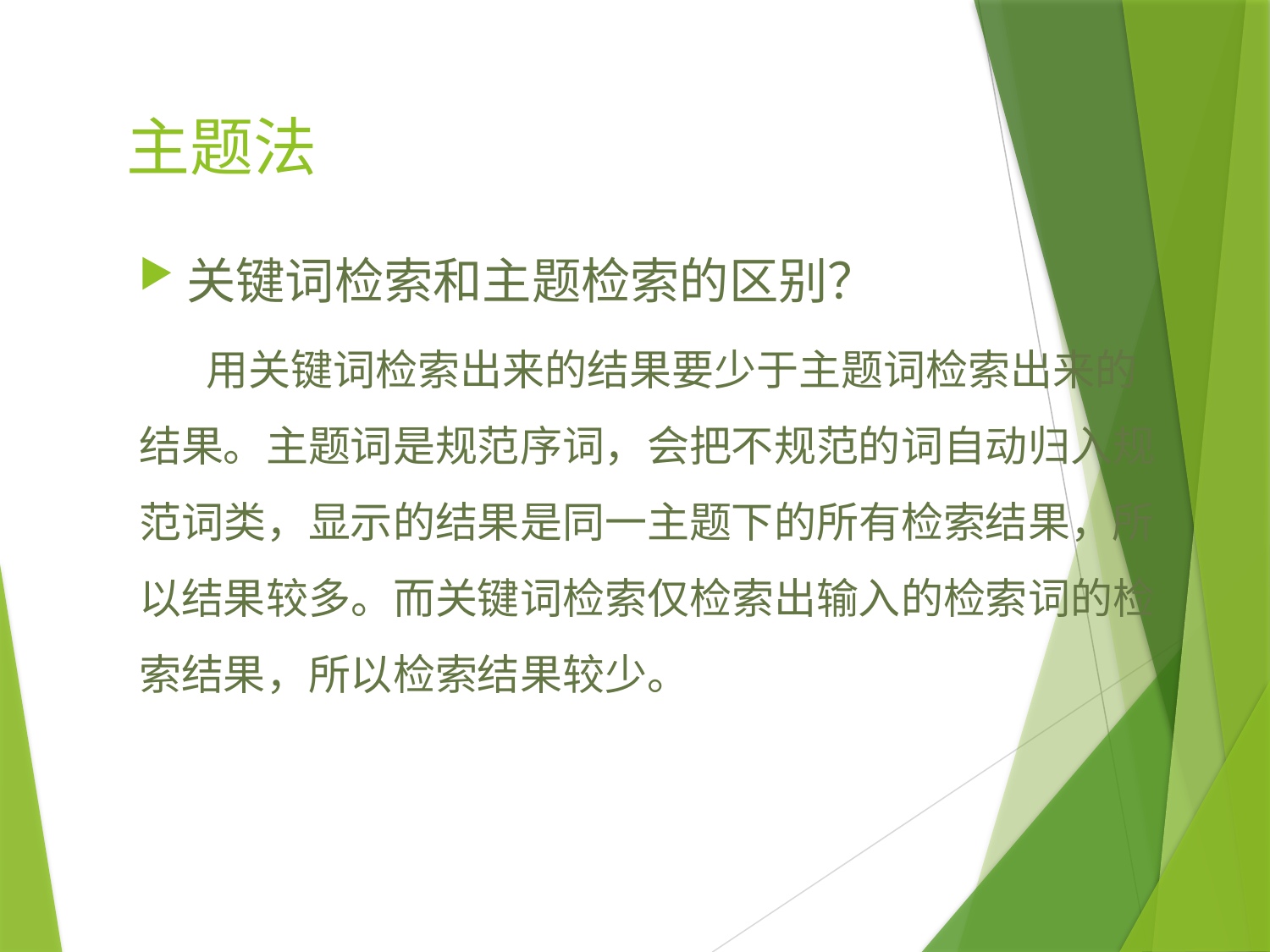

# 主题法
关键词检索和主题检索的区别？
      用关键词检索出来的结果要少于主题词检索出来的结果。主题词是规范序词，会把不规范的词自动归入规范词类，显示的结果是同一主题下的所有检索结果，所以结果较多。而关键词检索仅检索出输入的检索词的检索结果，所以检索结果较少。